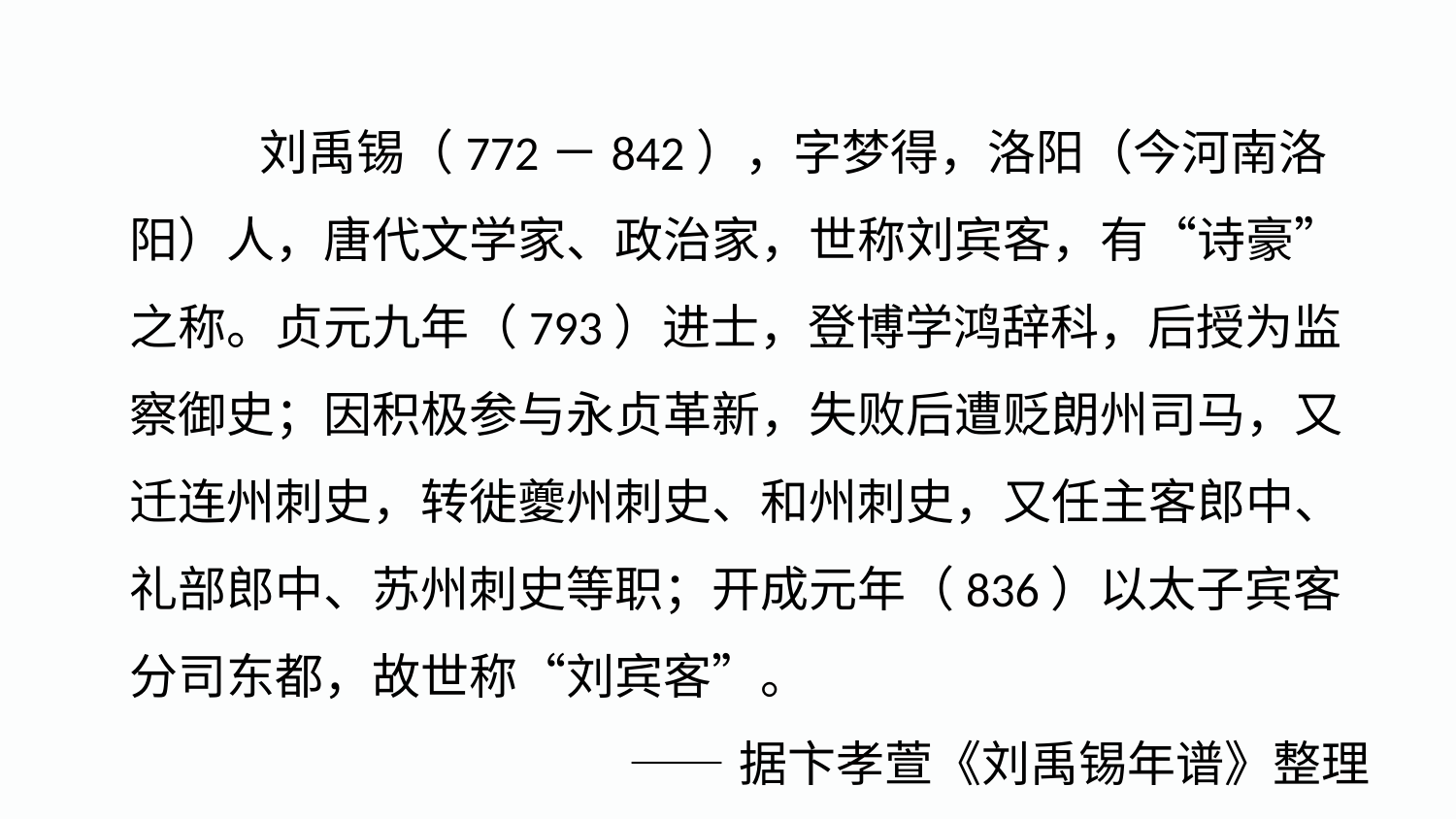

刘禹锡（772－842），字梦得，洛阳（今河南洛阳）人，唐代文学家、政治家，世称刘宾客，有“诗豪”之称。贞元九年（793）进士，登博学鸿辞科，后授为监察御史；因积极参与永贞革新，失败后遭贬朗州司马，又迁连州刺史，转徙夔州刺史、和州刺史，又任主客郎中、礼部郎中、苏州刺史等职；开成元年（836）以太子宾客分司东都，故世称“刘宾客”。
                                          ——据卞孝萱《刘禹锡年谱》整理